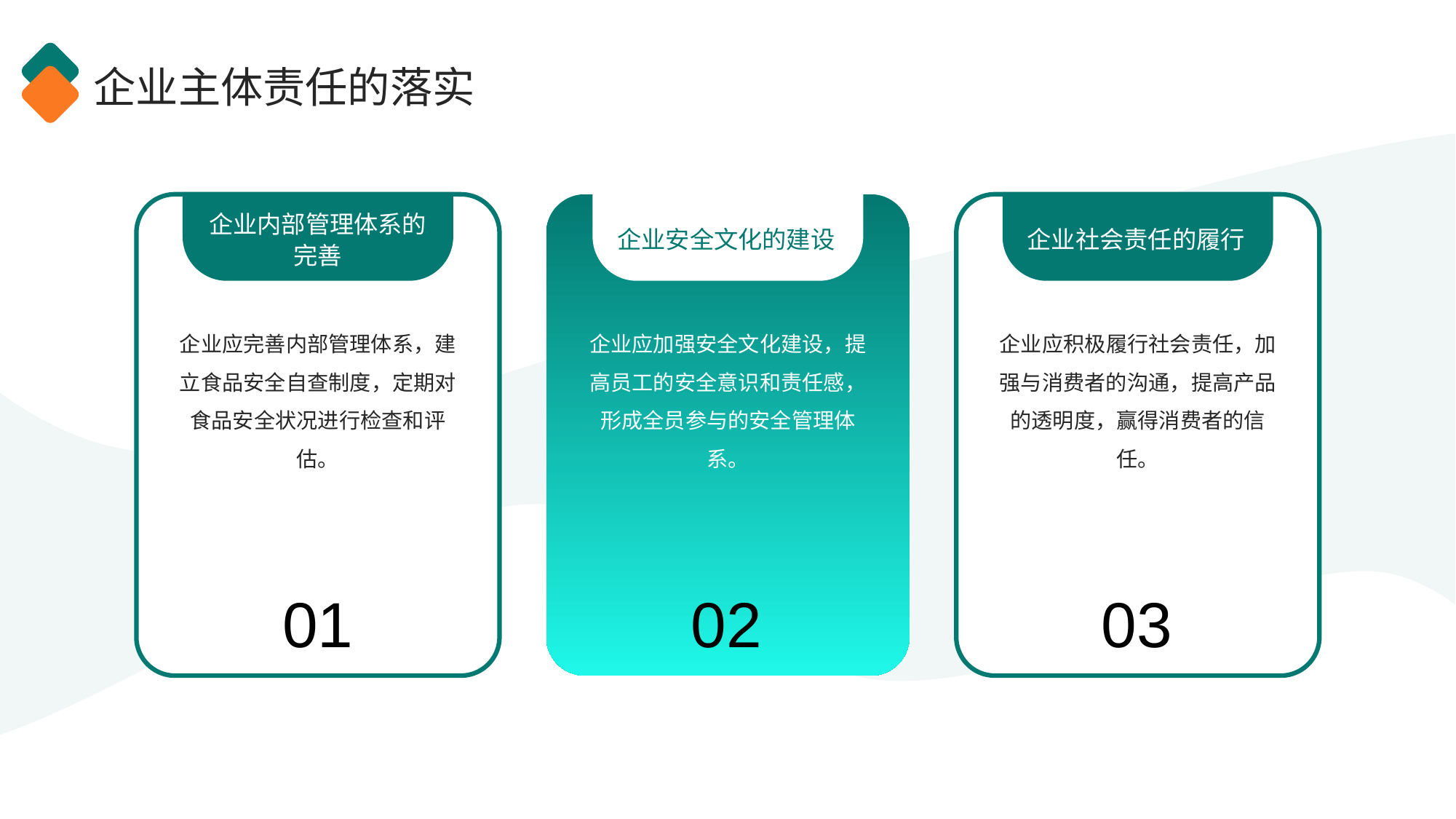

企业主体责任的落实

企业内部管理体系的完善
企业安全文化的建设
企业社会责任的履行
企业应完善内部管理体系，建立食品安全自查制度，定期对食品安全状况进行检查和评估。
企业应加强安全文化建设，提高员工的安全意识和责任感，形成全员参与的安全管理体系。
企业应积极履行社会责任，加强与消费者的沟通，提高产品的透明度，赢得消费者的信任。
01
02
03